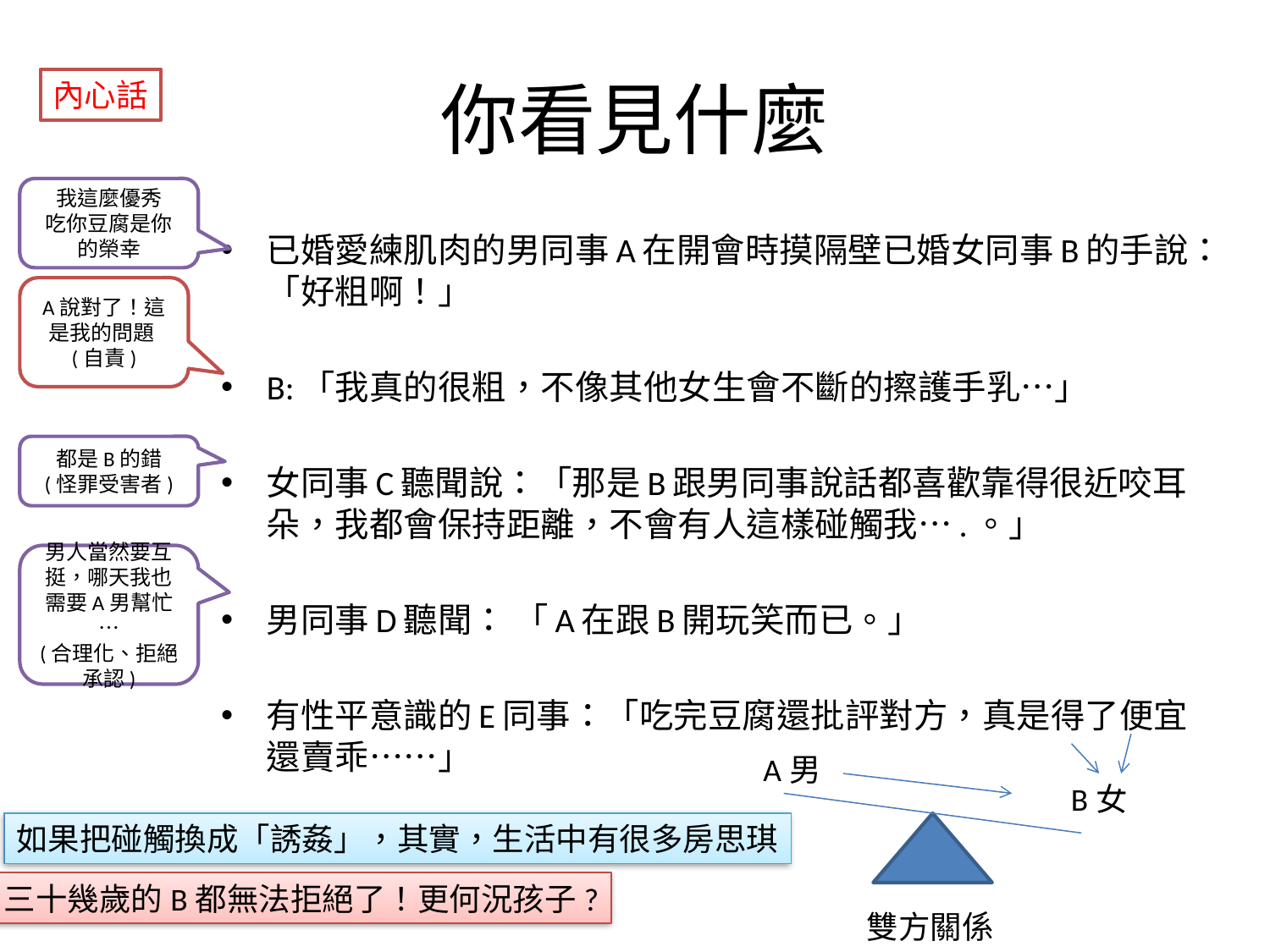

# 你看見什麼
內心話
我這麼優秀
吃你豆腐是你的榮幸
已婚愛練肌肉的男同事A在開會時摸隔壁已婚女同事B的手說：「好粗啊！」

B:「我真的很粗，不像其他女生會不斷的擦護手乳…」

女同事C聽聞說：「那是B跟男同事說話都喜歡靠得很近咬耳朵，我都會保持距離，不會有人這樣碰觸我….。」

男同事D聽聞： 「A在跟B開玩笑而已。」

有性平意識的E同事：「吃完豆腐還批評對方，真是得了便宜還賣乖……」

A說對了！這是我的問題(自責)
都是B的錯
(怪罪受害者)
男人當然要互挺，哪天我也需要A男幫忙…
(合理化、拒絕承認)
A男
B女
如果把碰觸換成「誘姦」，其實，生活中有很多房思琪

三十幾歲的B都無法拒絕了！更何況孩子?
雙方關係